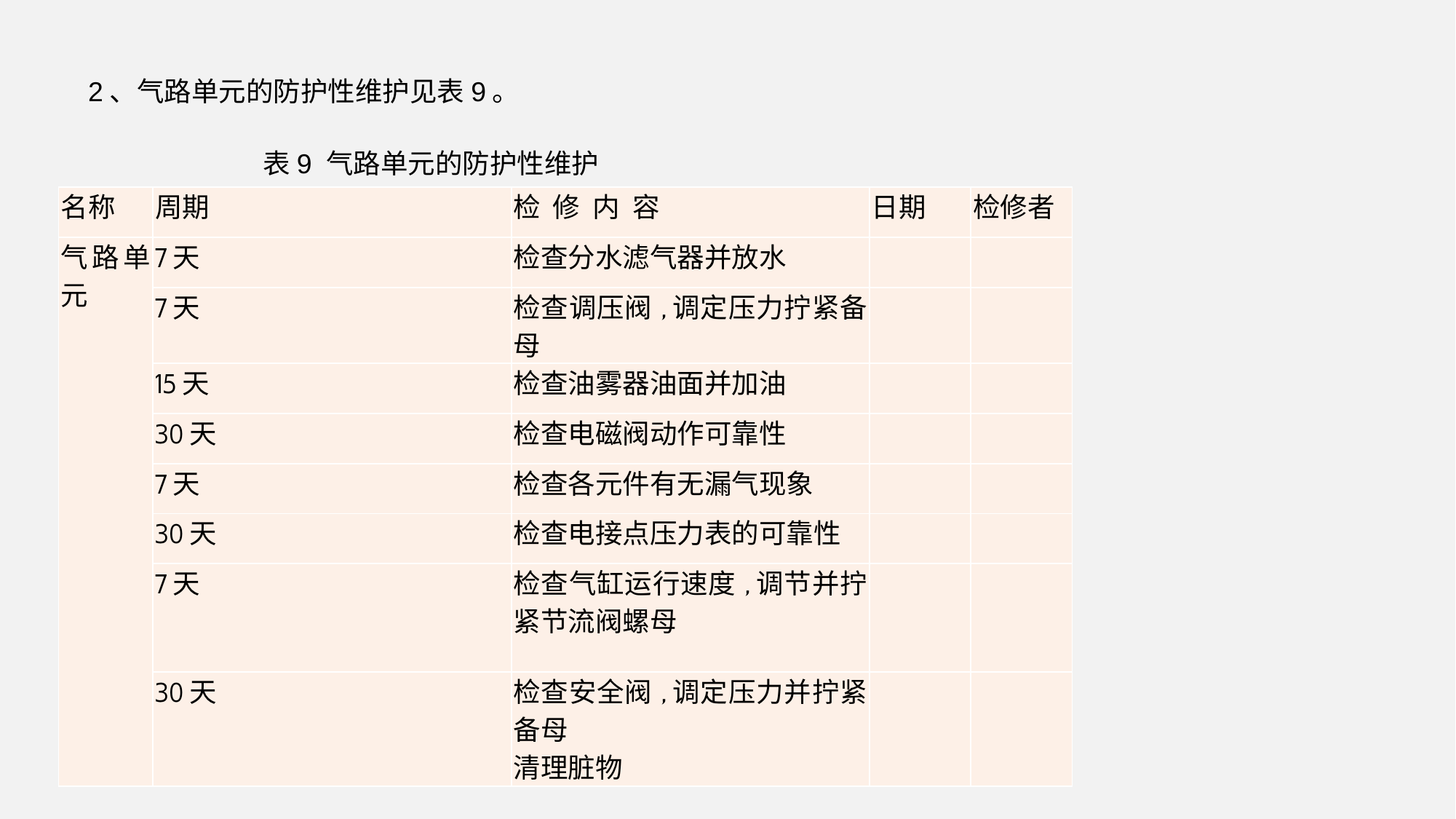

2、气路单元的防护性维护见表9。
表9 气路单元的防护性维护
| 名称 | 周期 | 检 修 内 容 | 日期 | 检修者 |
| --- | --- | --- | --- | --- |
| 气路单元 | 7天 | 检查分水滤气器并放水 |  |  |
|  | 7天 | 检查调压阀,调定压力拧紧备母 |  |  |
|  | 15天 | 检查油雾器油面并加油 |  |  |
|  | 30天 | 检查电磁阀动作可靠性 |  |  |
|  | 7天 | 检查各元件有无漏气现象 |  |  |
|  | 30天 | 检查电接点压力表的可靠性 |  |  |
|  | 7天 | 检查气缸运行速度,调节并拧紧节流阀螺母 |  |  |
|  | 30天 | 检查安全阀,调定压力并拧紧备母 清理脏物 |  |  |